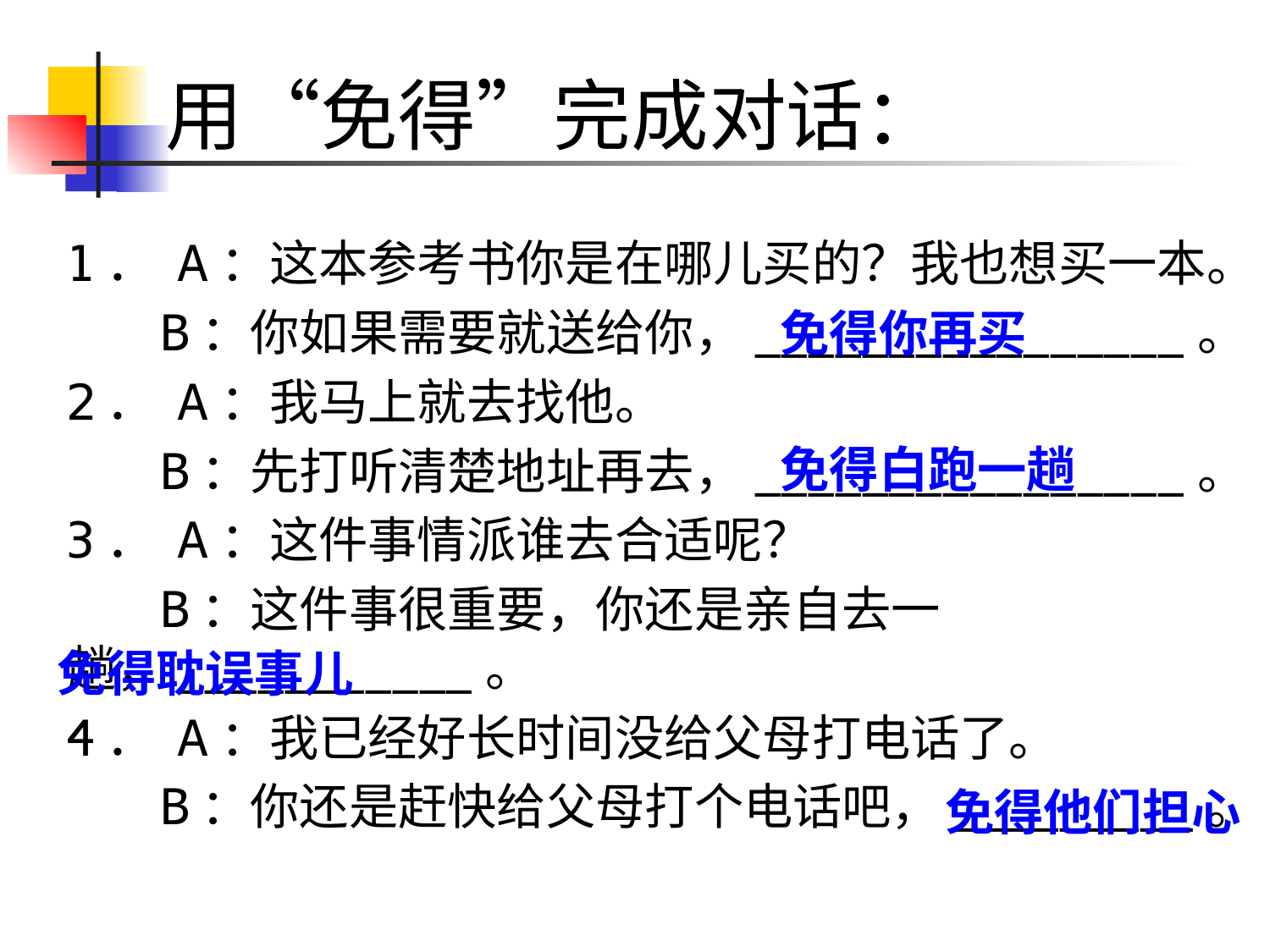

# 用“免得”完成对话：
1． A：这本参考书你是在哪儿买的？我也想买一本。
      B：你如果需要就送给你，________________。
2． A：我马上就去找他。
      B：先打听清楚地址再去，________________。
3． A：这件事情派谁去合适呢？
      B：这件事很重要，你还是亲自去一趟，___________。
4． A：我已经好长时间没给父母打电话了。
      B：你还是赶快给父母打个电话吧，_________。

免得你再买
免得白跑一趟
免得耽误事儿
免得他们担心